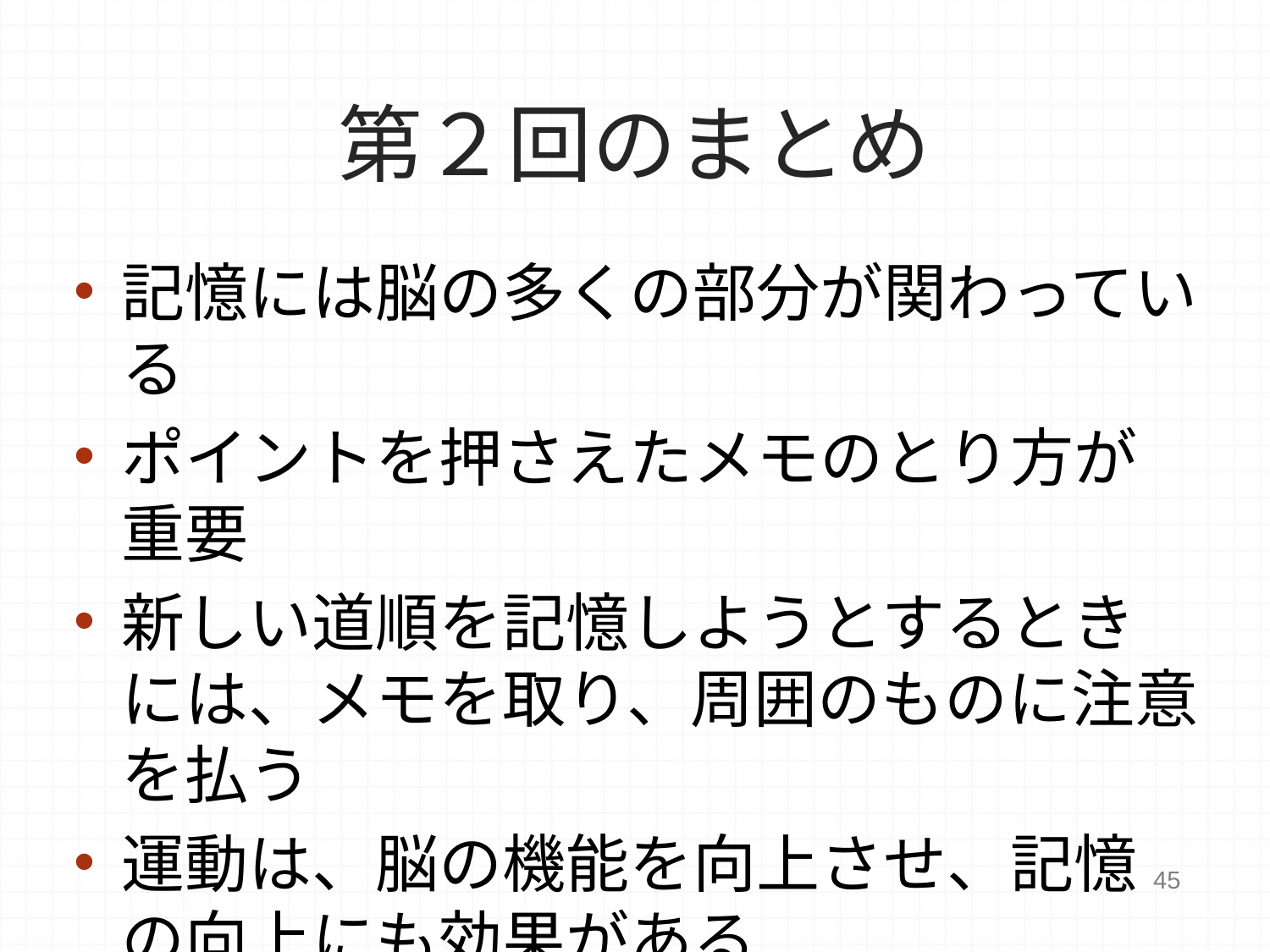

# 第２回のまとめ
記憶には脳の多くの部分が関わっている
ポイントを押さえたメモのとり方が重要
新しい道順を記憶しようとするときには、メモを取り、周囲のものに注意を払う
運動は、脳の機能を向上させ、記憶の向上にも効果がある
45